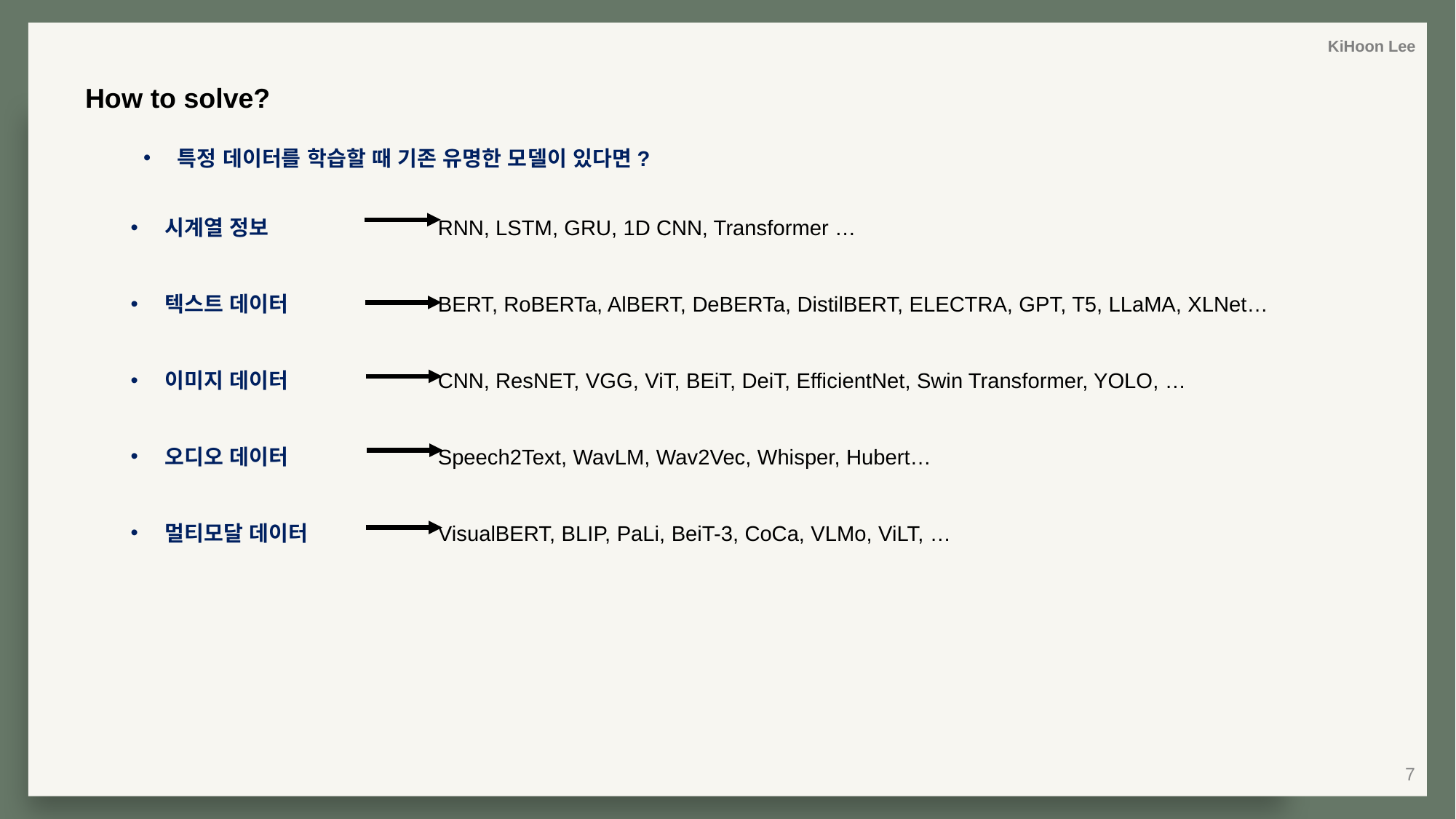

KiHoon Lee
How to solve?
특정 데이터를 학습할 때 기존 유명한 모델이 있다면?
시계열 정보

텍스트 데이터

이미지 데이터

오디오 데이터

멀티모달 데이터
RNN, LSTM, GRU, 1D CNN, Transformer …

BERT, RoBERTa, AlBERT, DeBERTa, DistilBERT, ELECTRA, GPT, T5, LLaMA, XLNet…

CNN, ResNET, VGG, ViT, BEiT, DeiT, EfficientNet, Swin Transformer, YOLO, …

Speech2Text, WavLM, Wav2Vec, Whisper, Hubert…

VisualBERT, BLIP, PaLi, BeiT-3, CoCa, VLMo, ViLT, …
7